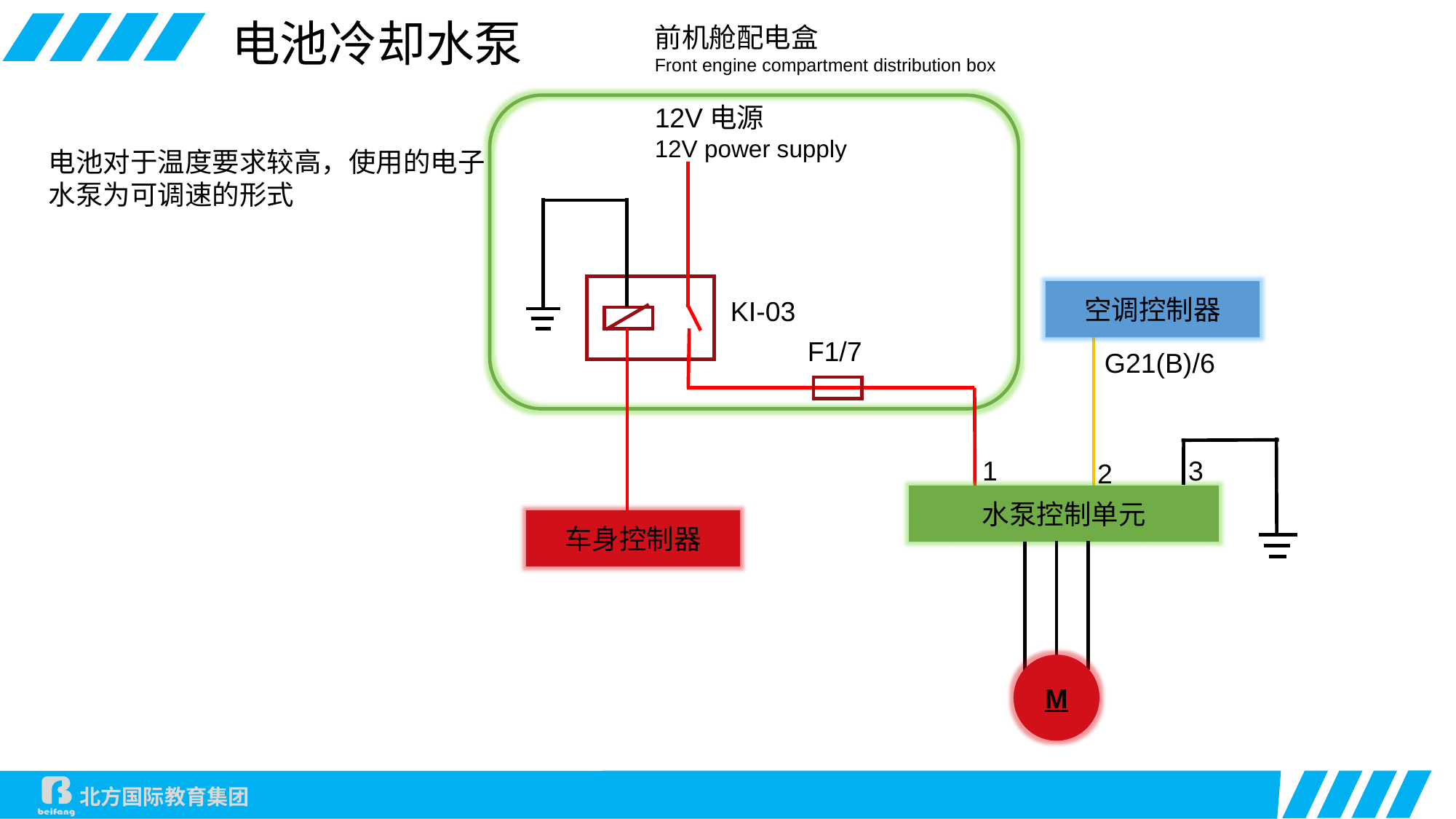

电池冷却水泵
前机舱配电盒
Front engine compartment distribution box

12V电源
12V power supply
电池对于温度要求较高，使用的电子水泵为可调速的形式

空调控制器
KI-03

F1/7
G21(B)/6

1
3
2
水泵控制单元
车身控制器
M